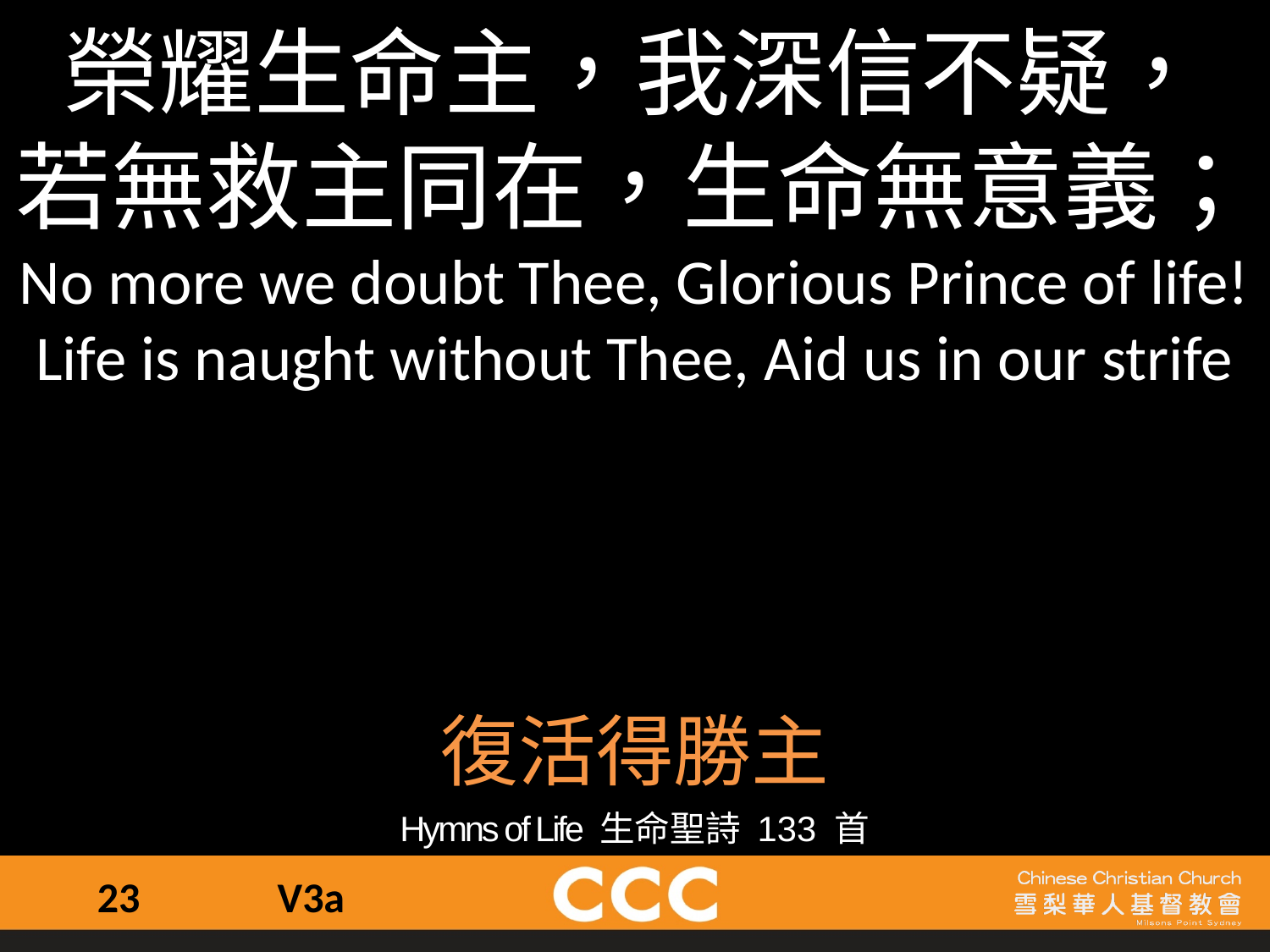

榮耀生命主，我深信不疑，
若無救主同在，生命無意義；
No more we doubt Thee, Glorious Prince of life!
Life is naught without Thee, Aid us in our strife
復活得勝主

Hymns of Life 生命聖詩 133 首
23
V3a